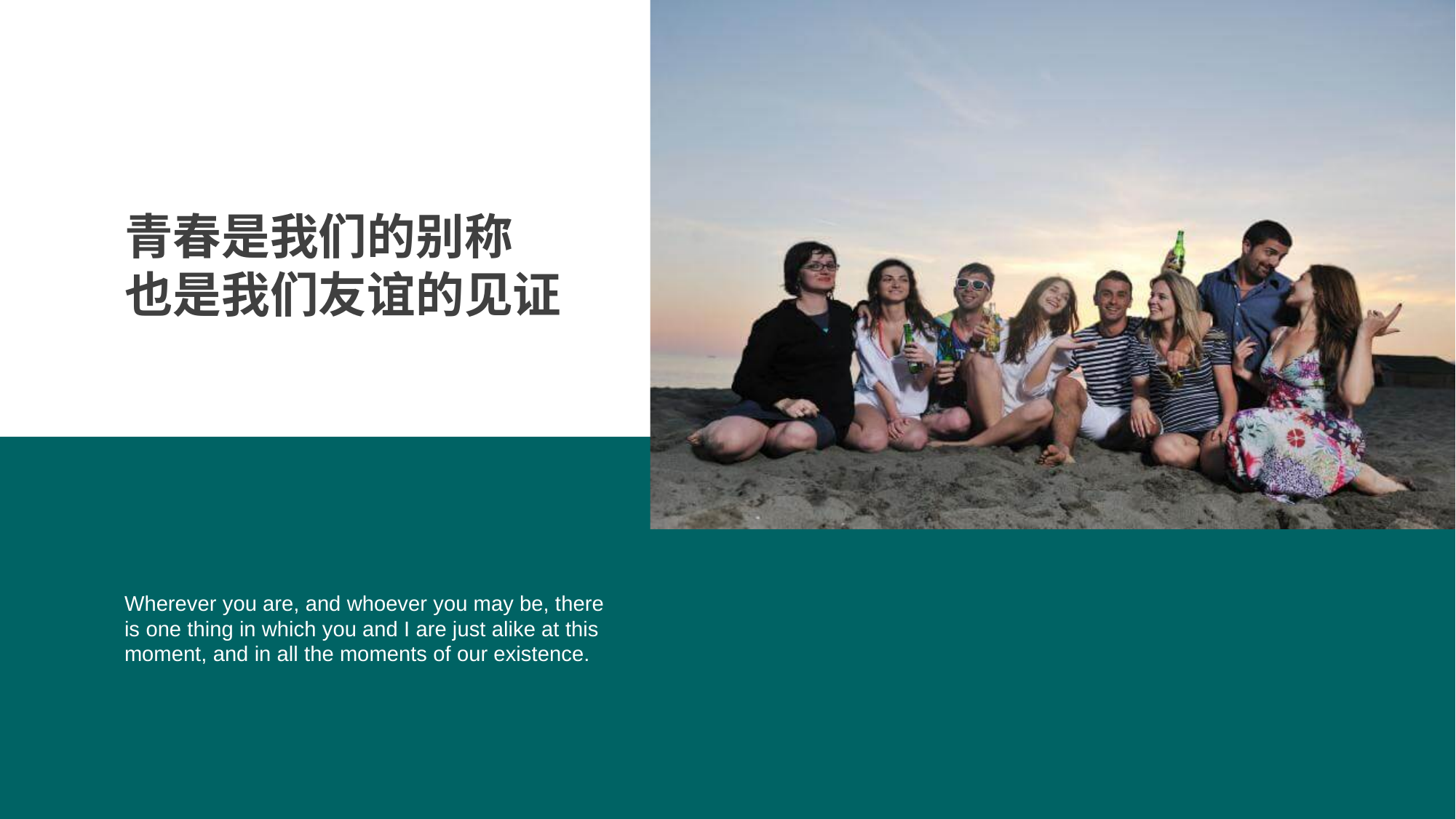

青春是我们的别称
也是我们友谊的见证

Wherever you are, and whoever you may be, there is one thing in which you and I are just alike at this moment, and in all the moments of our existence.